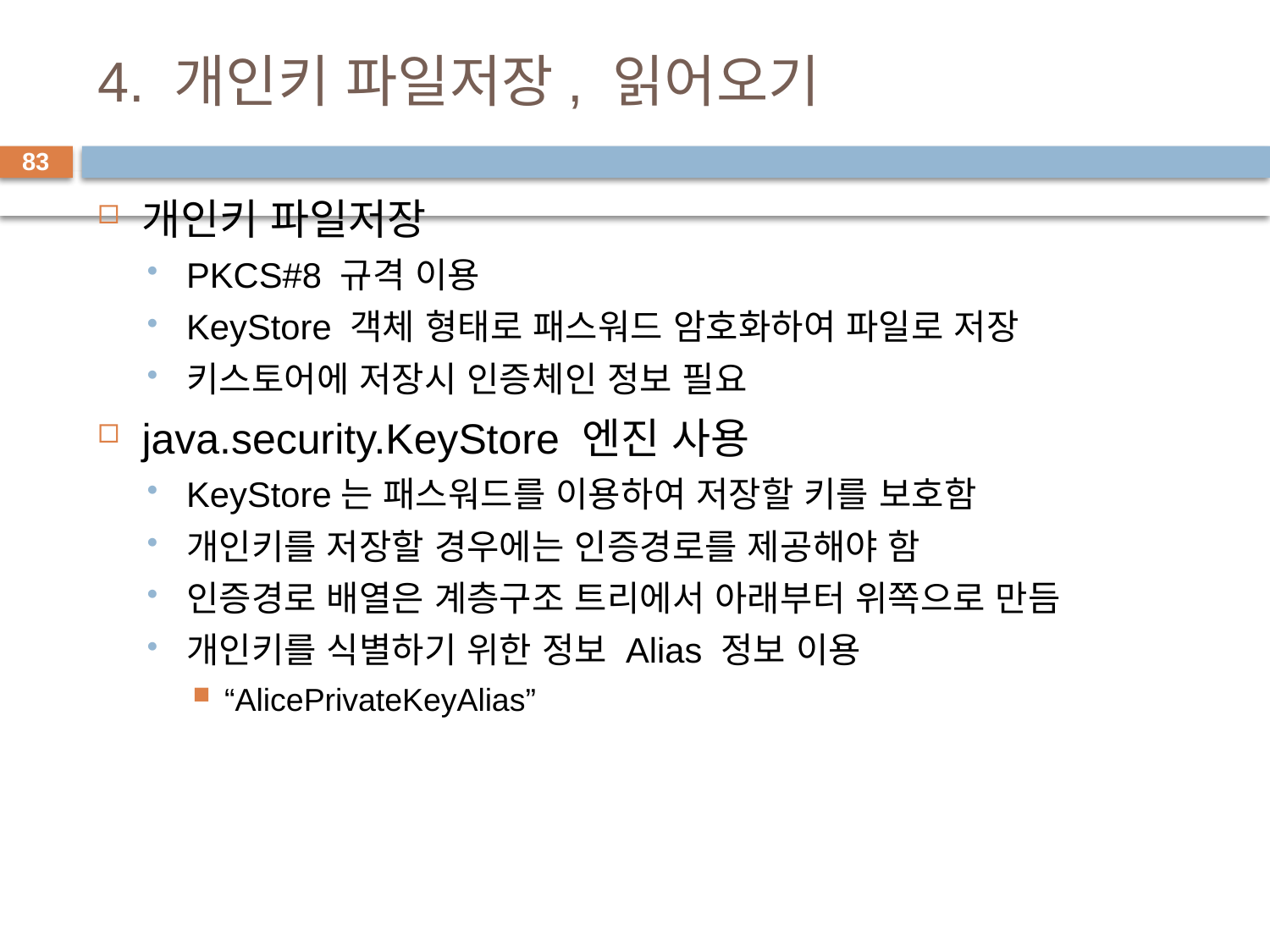

# 4. 개인키 파일저장, 읽어오기
83
개인키 파일저장
PKCS#8 규격 이용
KeyStore 객체 형태로 패스워드 암호화하여 파일로 저장
키스토어에 저장시 인증체인 정보 필요
java.security.KeyStore 엔진 사용
KeyStore는 패스워드를 이용하여 저장할 키를 보호함
개인키를 저장할 경우에는 인증경로를 제공해야 함
인증경로 배열은 계층구조 트리에서 아래부터 위쪽으로 만듬
개인키를 식별하기 위한 정보 Alias 정보 이용
“AlicePrivateKeyAlias”